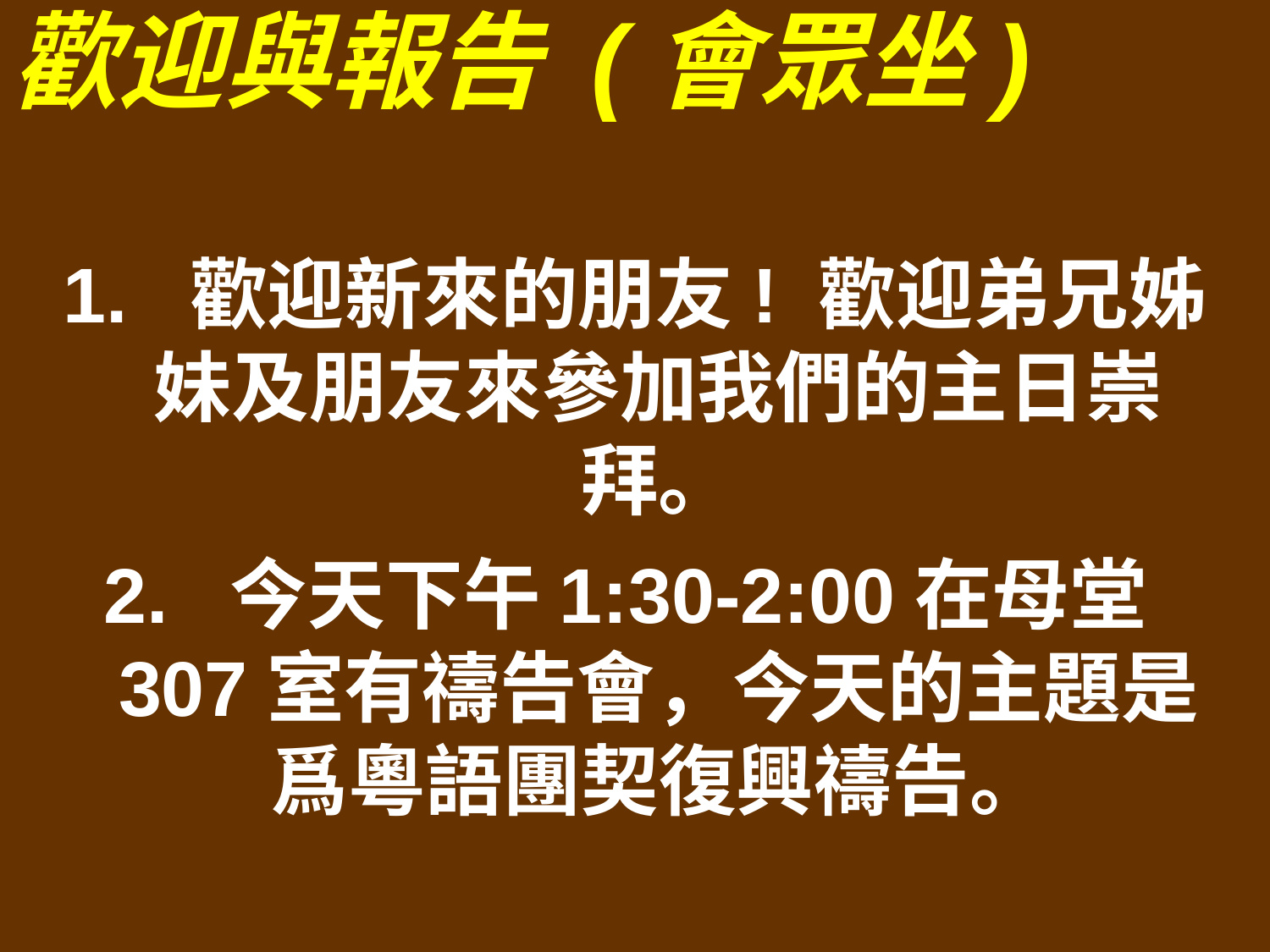

歡迎與報告 (會眾坐)

1.  歡迎新來的朋友! 歡迎弟兄姊妹及朋友來參加我們的主日崇拜。
2.  今天下午1:30-2:00在母堂307室有禱告會，今天的主題是爲粵語團契復興禱告。